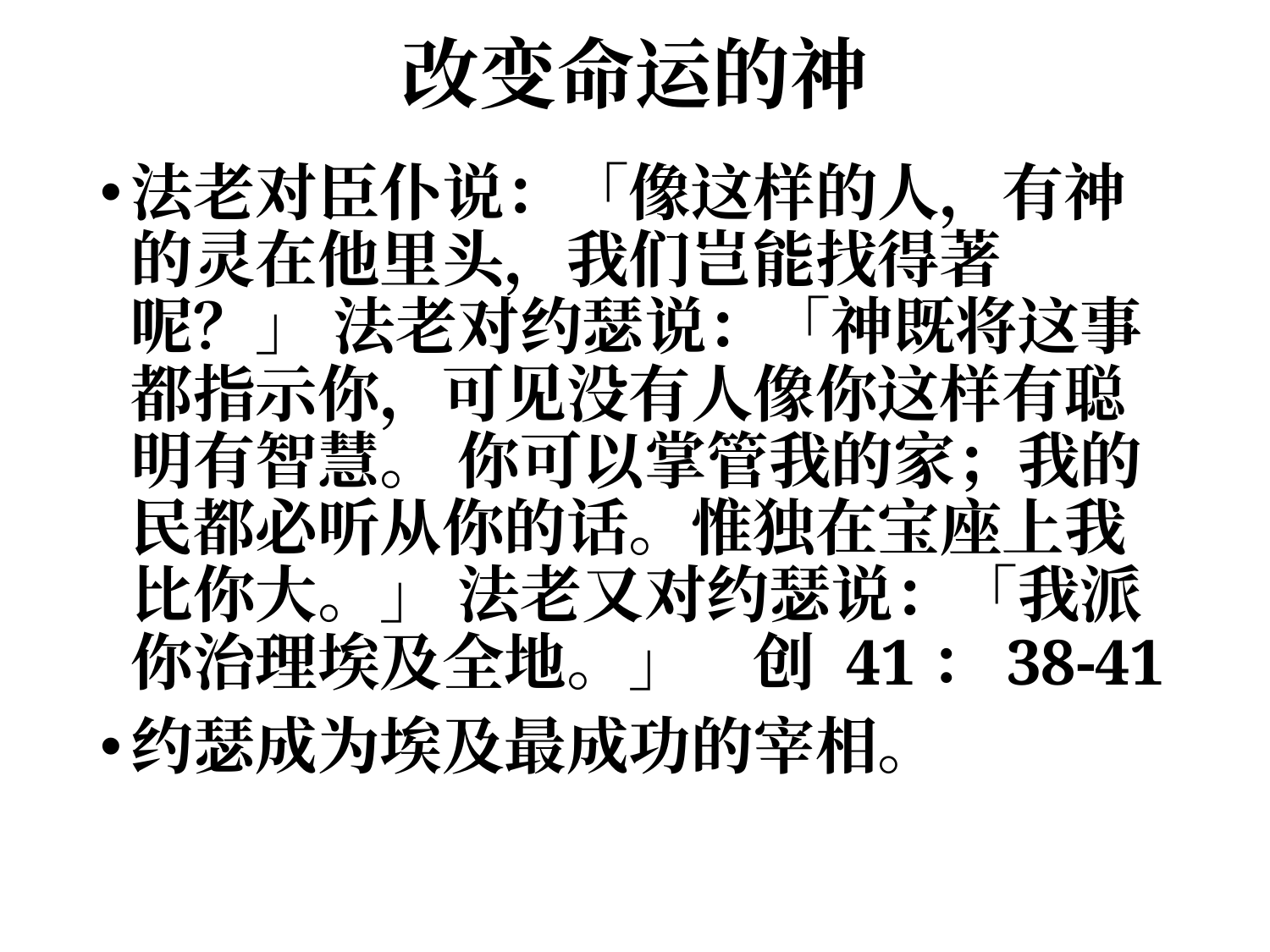

# 改变命运的神
法老对臣仆说：「像这样的人，有神的灵在他里头，我们岂能找得著呢？」 法老对约瑟说：「神既将这事都指示你，可见没有人像你这样有聪明有智慧。 你可以掌管我的家；我的民都必听从你的话。惟独在宝座上我比你大。」 法老又对约瑟说：「我派你治理埃及全地。」		创 41：38-41
约瑟成为埃及最成功的宰相。